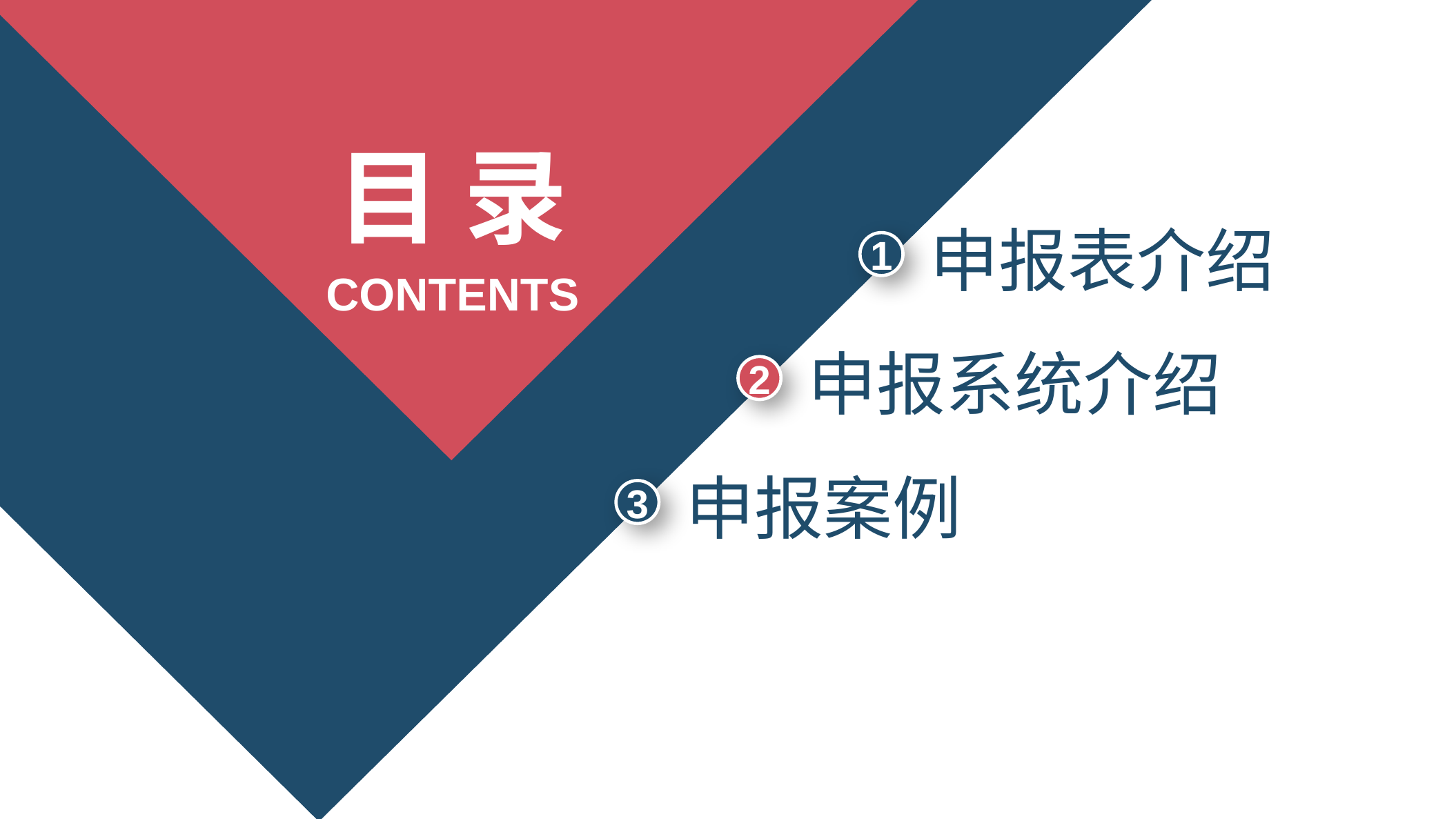

目 录
申报表介绍
1
CONTENTS
申报系统介绍
2
申报案例
3